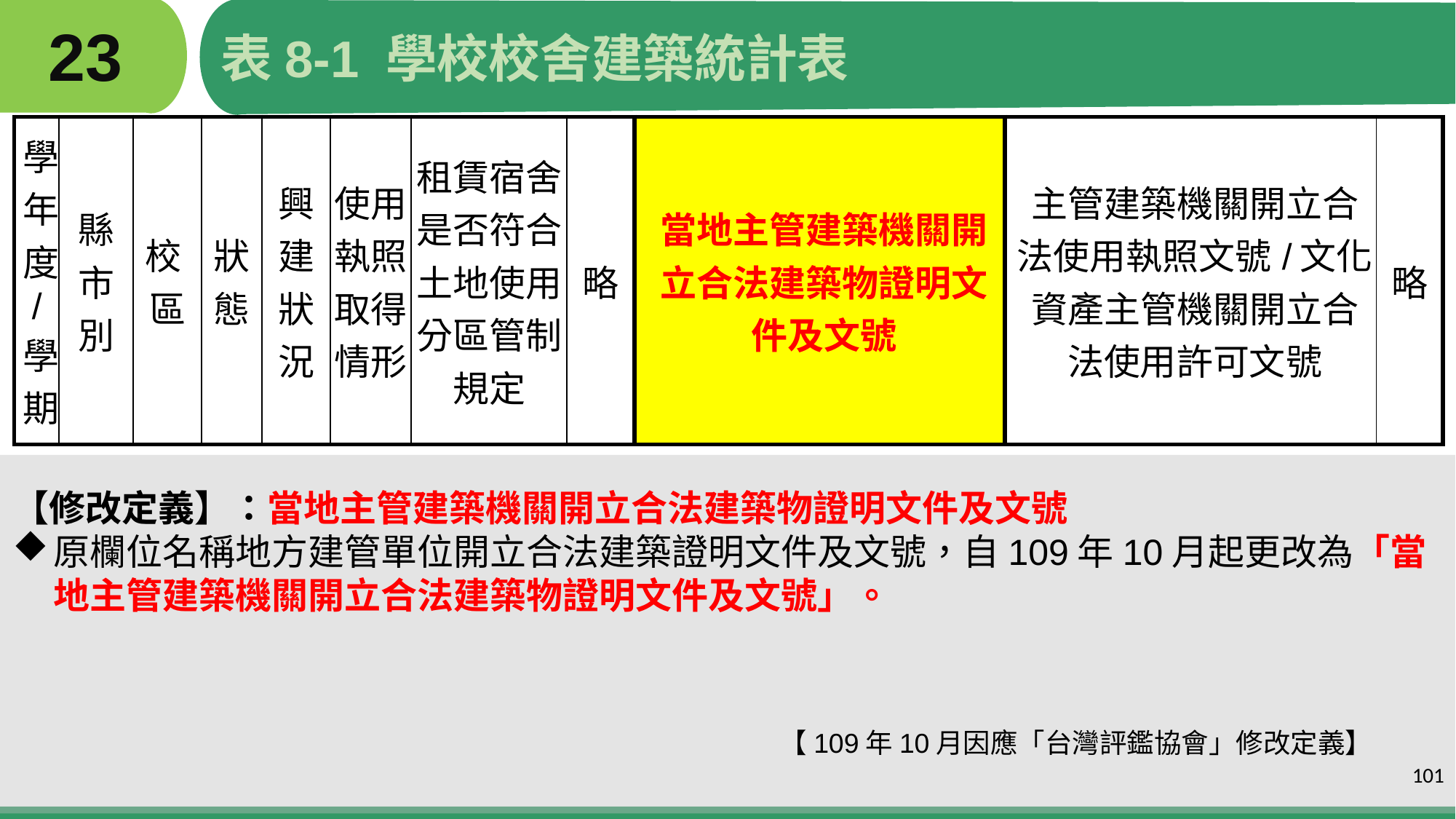

# 23
表8-1 學校校舍建築統計表
| 學年度/學期 | 縣市別 | 校 區 | 狀態 | 興建狀況 | 使用執照取得情形 | 租賃宿舍是否符合土地使用分區管制規定 | 略 | 當地主管建築機關開立合法建築物證明文件及文號 | 主管建築機關開立合法使用執照文號/文化資產主管機關開立合法使用許可文號 | 略 |
| --- | --- | --- | --- | --- | --- | --- | --- | --- | --- | --- |
【修改定義】：當地主管建築機關開立合法建築物證明文件及文號
原欄位名稱地方建管單位開立合法建築證明文件及文號，自109年10月起更改為「當地主管建築機關開立合法建築物證明文件及文號」。

                                                                                                                           【109年10月因應「台灣評鑑協會」修改定義】

101